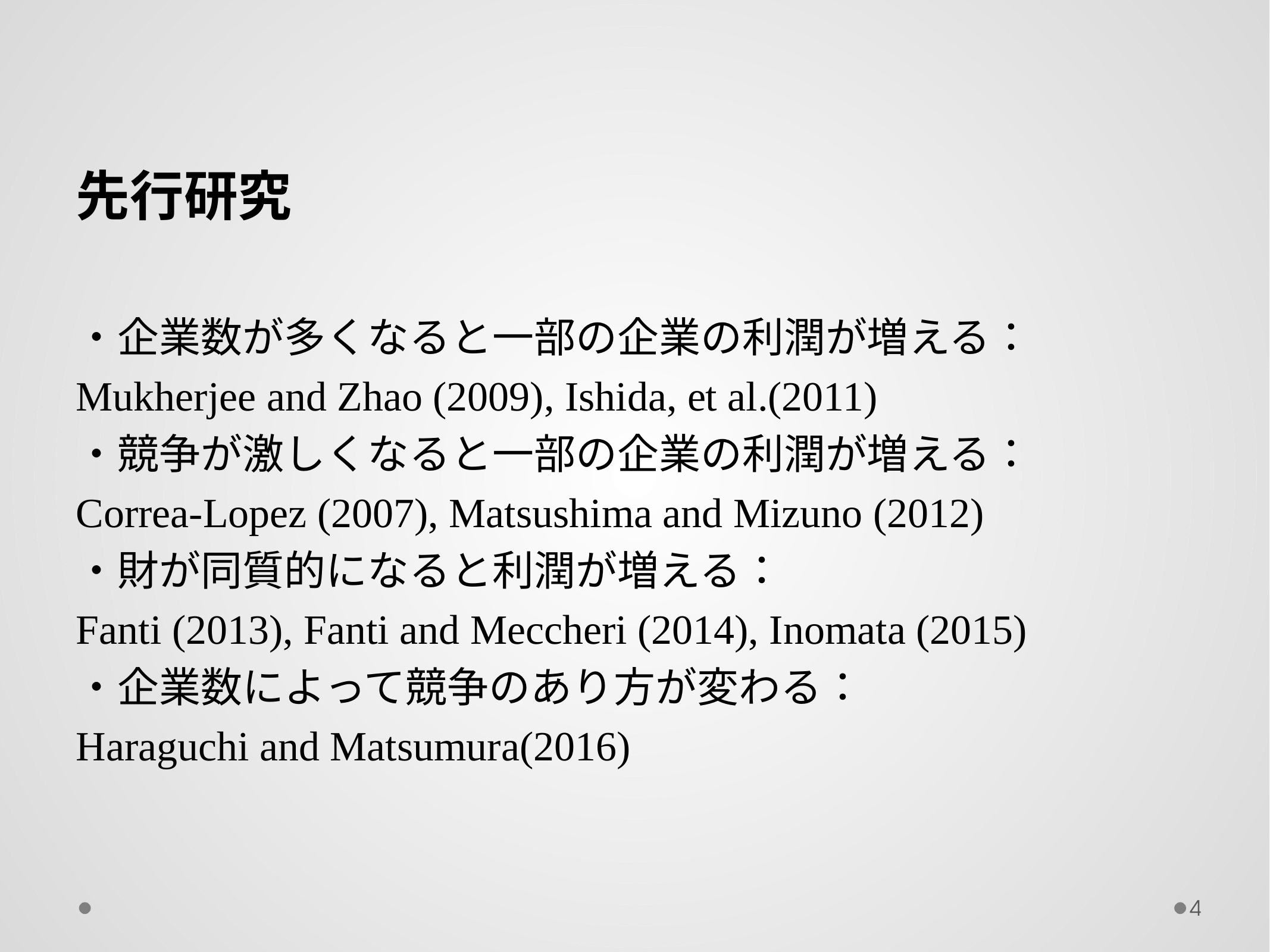

先行研究

・企業数が多くなると一部の企業の利潤が増える：
Mukherjee and Zhao (2009), Ishida, et al.(2011)
・競争が激しくなると一部の企業の利潤が増える：
Correa-Lopez (2007), Matsushima and Mizuno (2012)
・財が同質的になると利潤が増える：
Fanti (2013), Fanti and Meccheri (2014), Inomata (2015)
・企業数によって競争のあり方が変わる：
Haraguchi and Matsumura(2016)

4